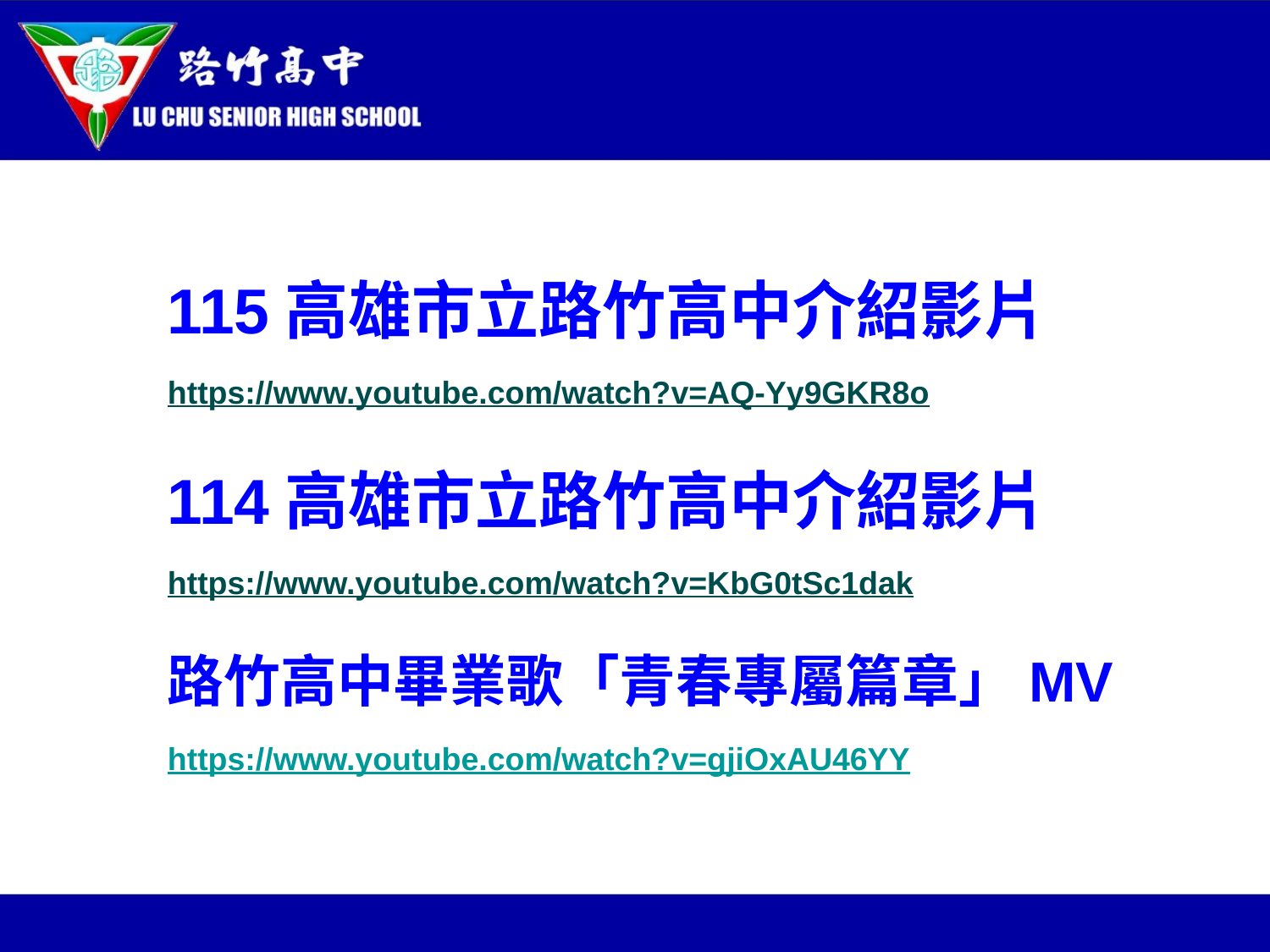

115高雄市立路竹高中介紹影片
https://www.youtube.com/watch?v=AQ-Yy9GKR8o
114高雄市立路竹高中介紹影片
https://www.youtube.com/watch?v=KbG0tSc1dak
路竹高中畢業歌「青春專屬篇章」MV
https://www.youtube.com/watch?v=gjiOxAU46YY